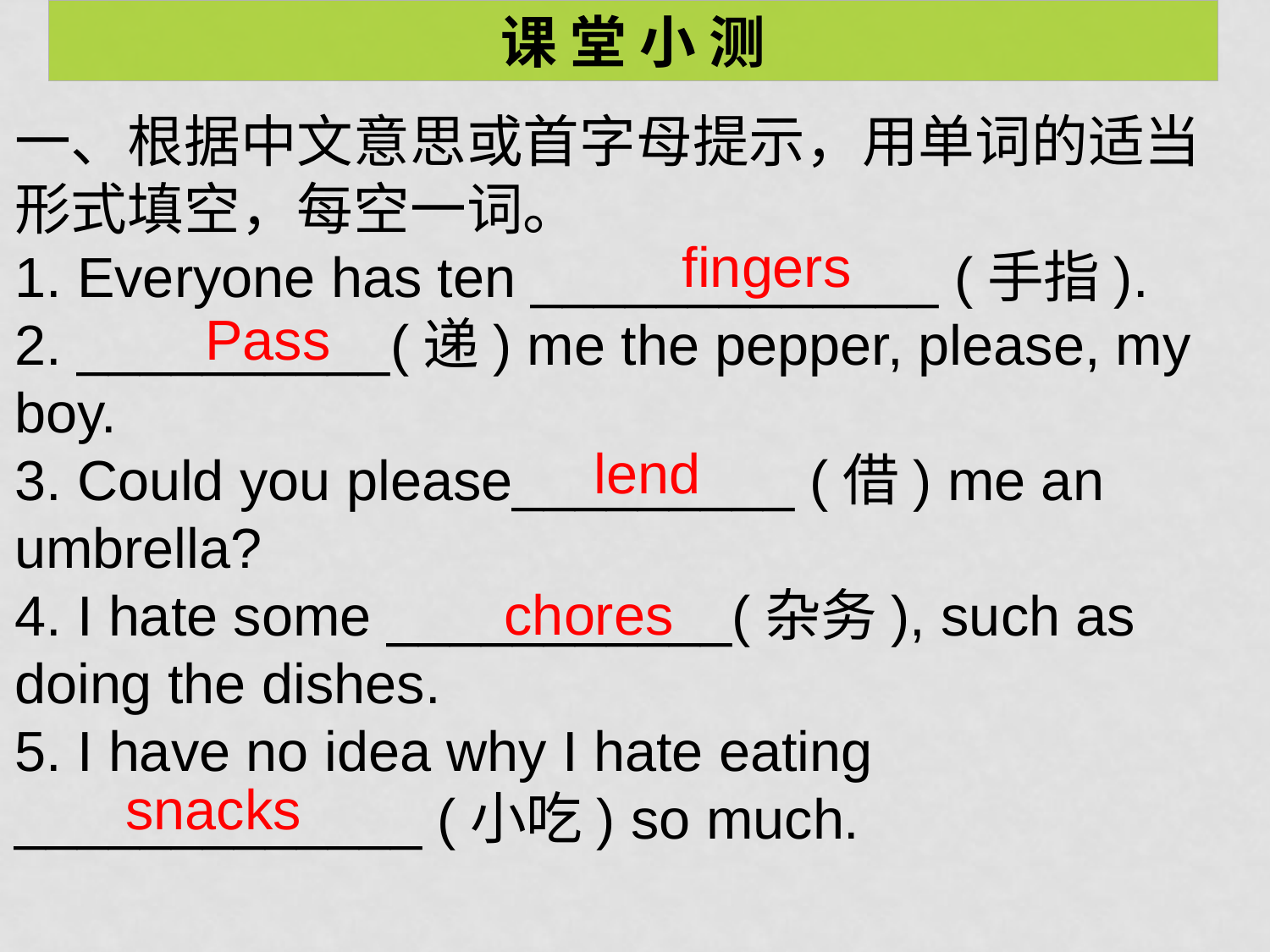

课 堂 小 测
一、根据中文意思或首字母提示，用单词的适当形式填空，每空一词。
1. Everyone has ten _____________ (手指).
2. __________(递) me the pepper, please, my boy.
3. Could you please_________ (借) me an umbrella?
4. I hate some ___________(杂务), such as doing the dishes.
5. I have no idea why I hate eating _____________ (小吃) so much.
fingers
Pass
lend
chores
snacks